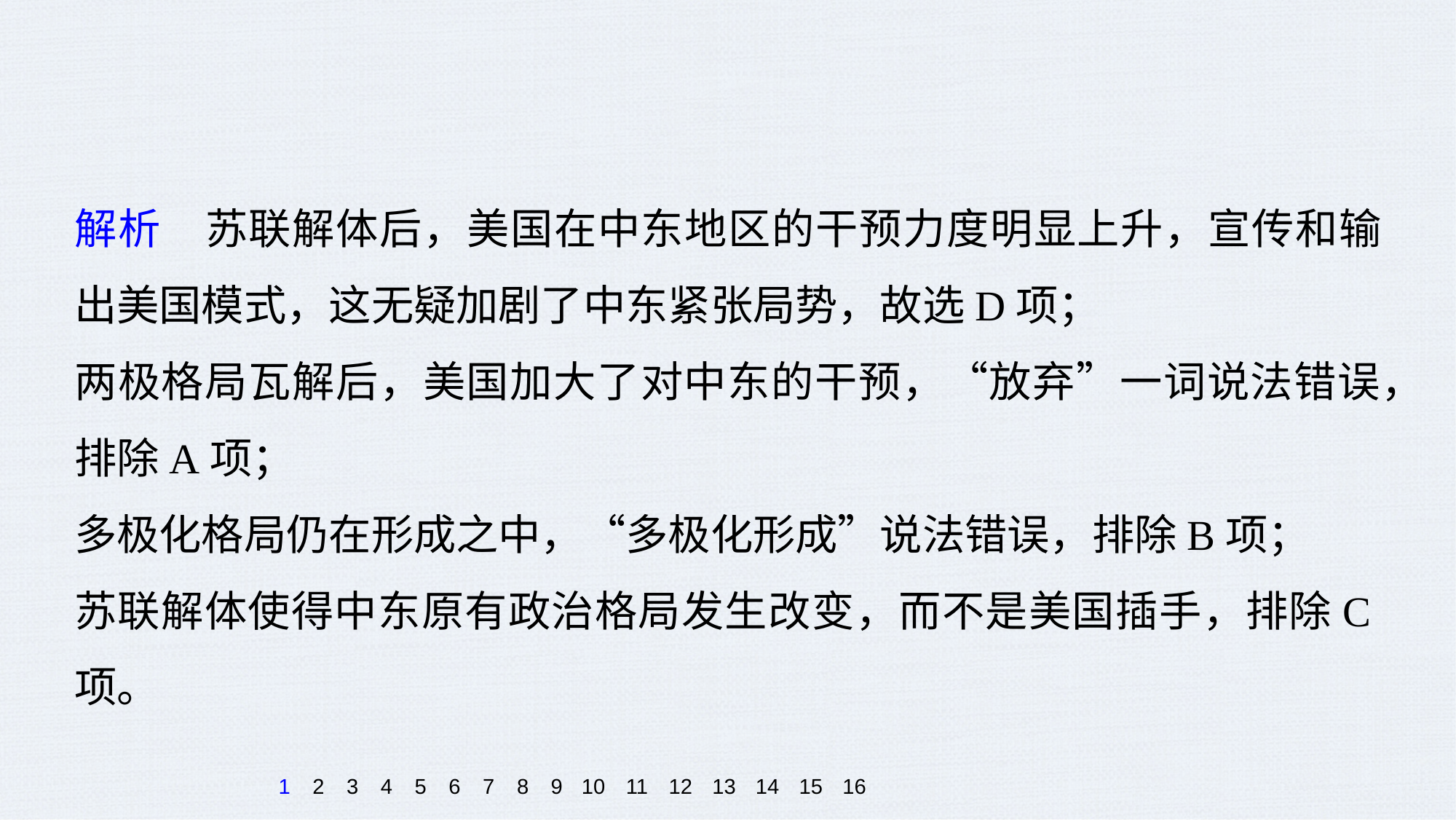

解析　苏联解体后，美国在中东地区的干预力度明显上升，宣传和输出美国模式，这无疑加剧了中东紧张局势，故选D项；
两极格局瓦解后，美国加大了对中东的干预，“放弃”一词说法错误，排除A项；
多极化格局仍在形成之中，“多极化形成”说法错误，排除B项；
苏联解体使得中东原有政治格局发生改变，而不是美国插手，排除C项。
1
2
3
4
5
6
7
8
9
10
11
12
13
14
15
16